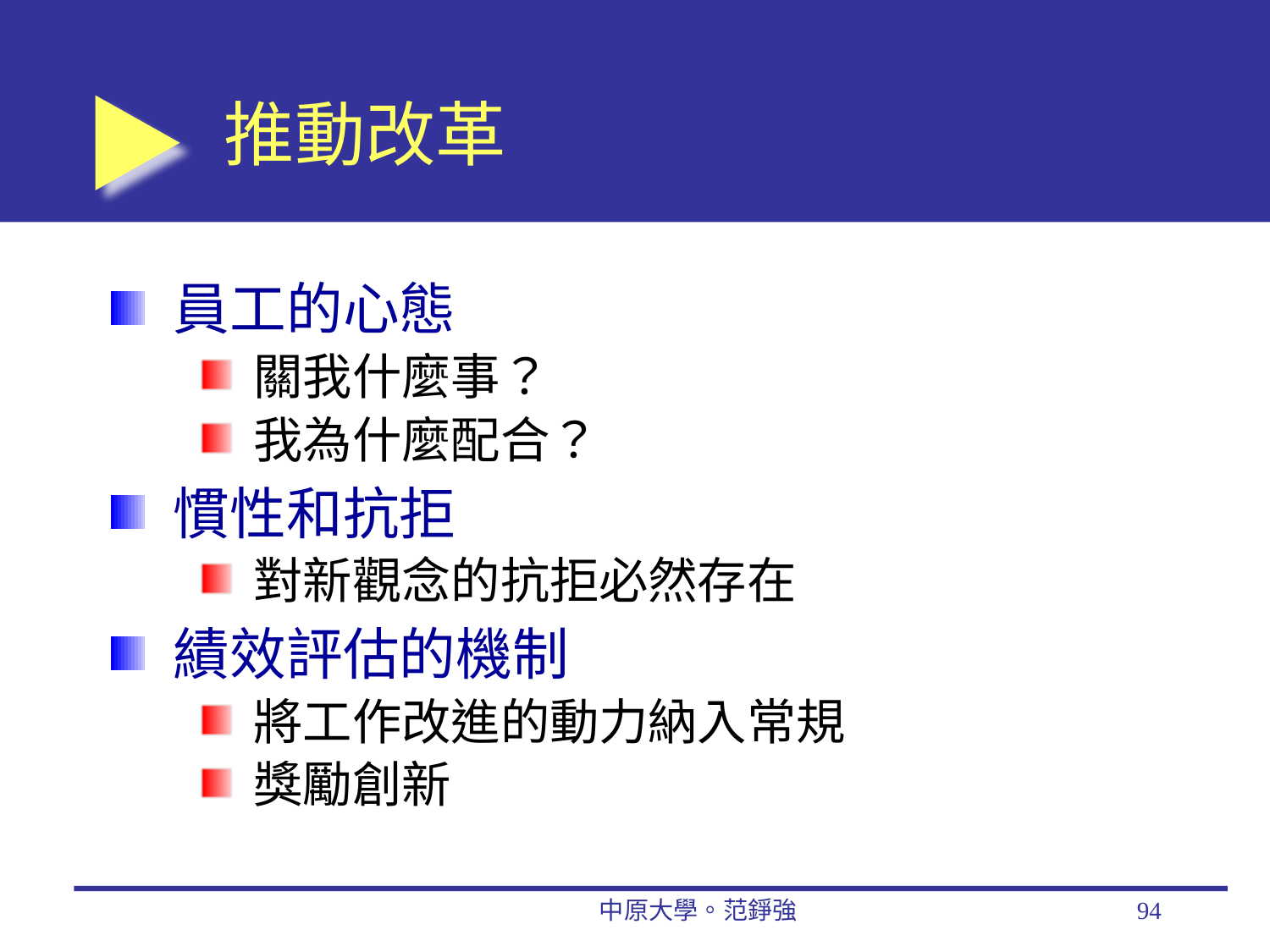

# 推動改革
員工的心態
關我什麼事？
我為什麼配合？
慣性和抗拒
對新觀念的抗拒必然存在
績效評估的機制
將工作改進的動力納入常規
獎勵創新
中原大學。范錚強
94